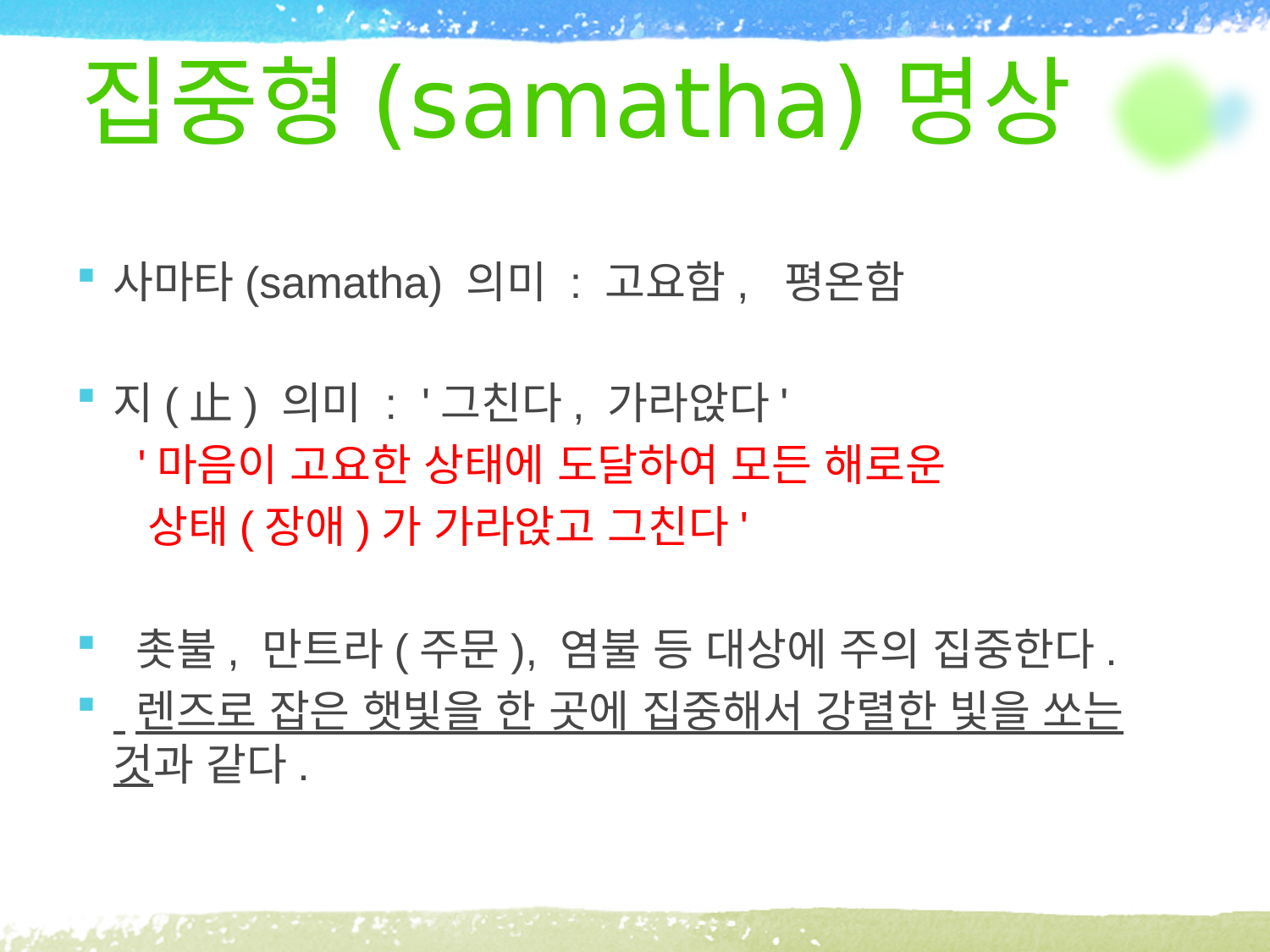

# 집중형(samatha)명상

사마타(samatha) 의미 : 고요함,  평온함

지(止) 의미 :  '그친다, 가라앉다'
     '마음이 고요한 상태에 도달하여 모든 해로운
     상태(장애)가 가라앉고 그친다'

 촛불, 만트라(주문), 염불 등 대상에 주의 집중한다.
 렌즈로 잡은 햇빛을 한 곳에 집중해서 강렬한 빛을 쏘는 것과 같다.